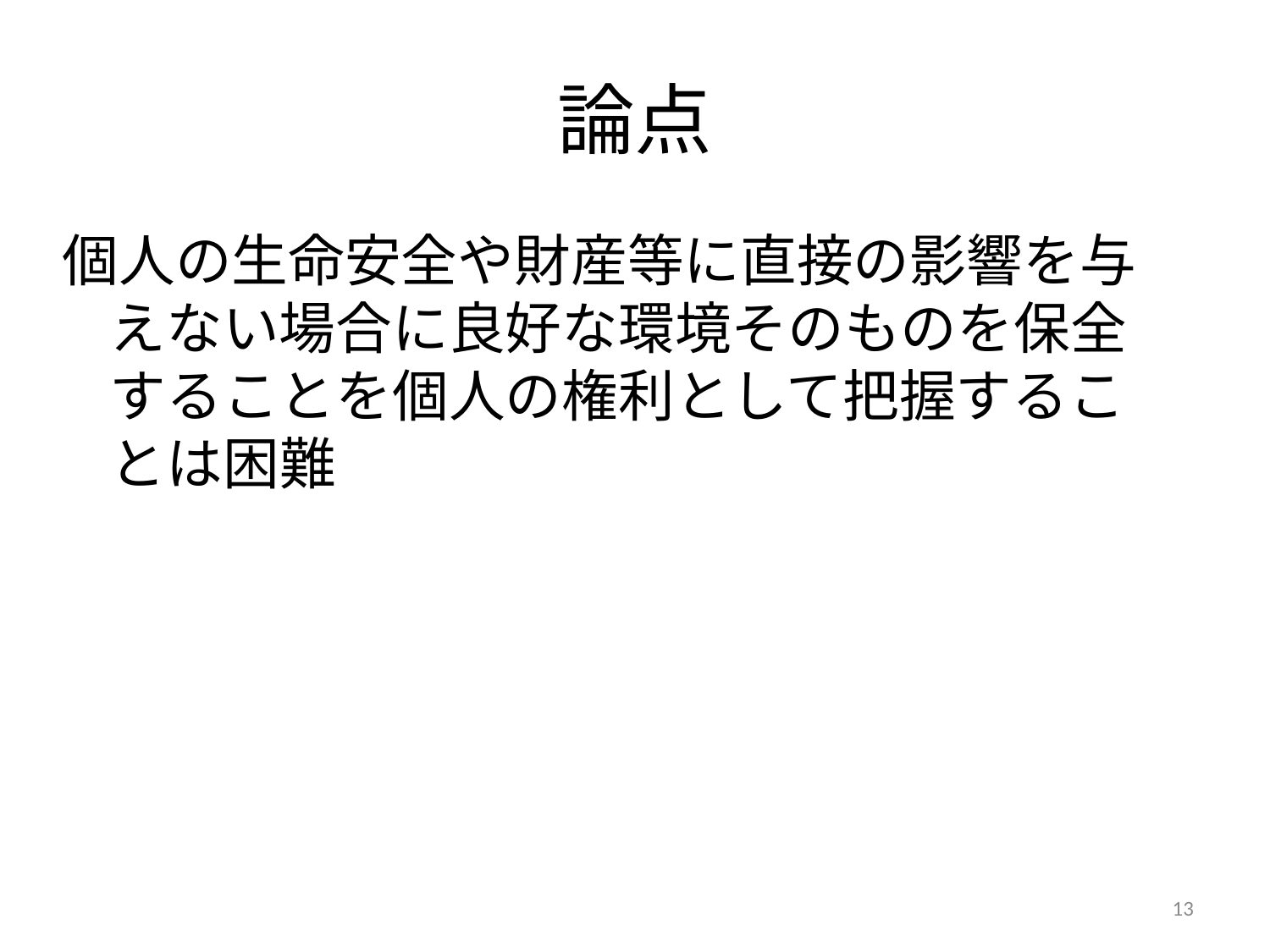

# 論点
個人の生命安全や財産等に直接の影響を与えない場合に良好な環境そのものを保全することを個人の権利として把握することは困難

13